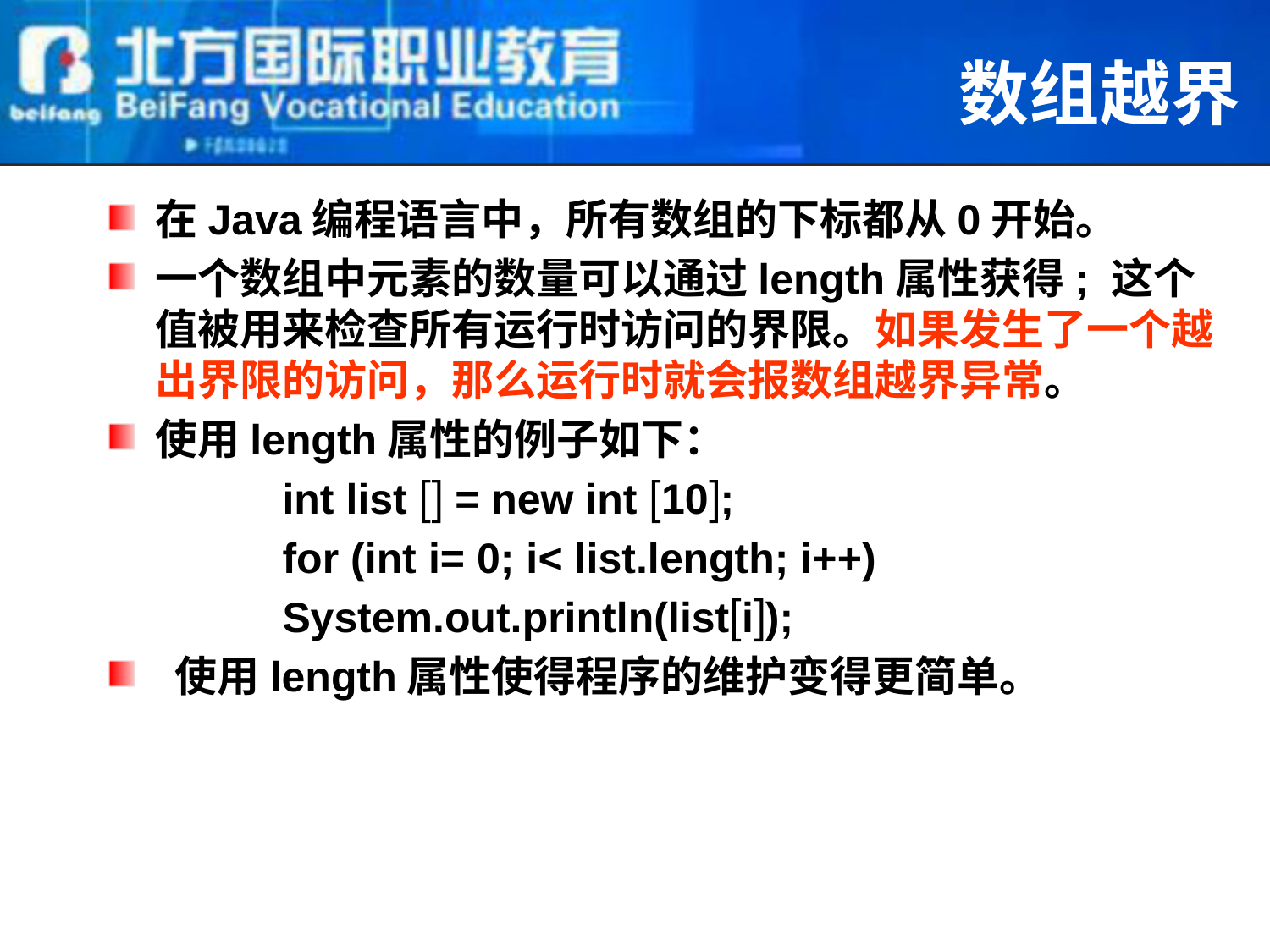

# 数组越界
在Java编程语言中，所有数组的下标都从0开始。
一个数组中元素的数量可以通过length属性获得; 这个值被用来检查所有运行时访问的界限。如果发生了一个越出界限的访问，那么运行时就会报数组越界异常。
使用length属性的例子如下：
		int list [] = new int [10];
		for (int i= 0; i< list.length; i++)
		System.out.println(list[i]);
 使用length属性使得程序的维护变得更简单。